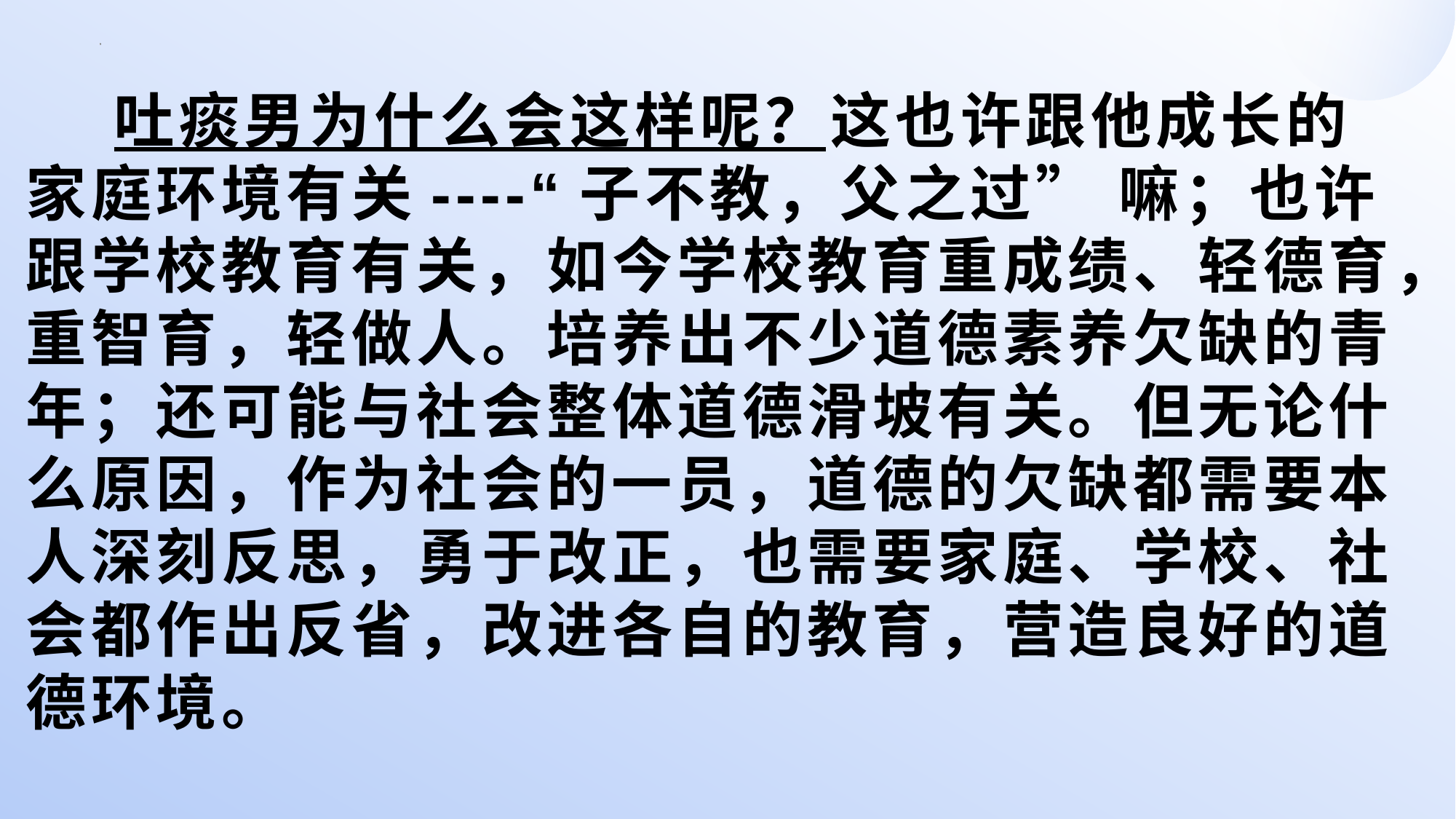

吐痰男为什么会这样呢？这也许跟他成长的家庭环境有关----“子不教，父之过” 嘛；也许跟学校教育有关，如今学校教育重成绩、轻德育，重智育，轻做人。培养出不少道德素养欠缺的青年；还可能与社会整体道德滑坡有关。但无论什么原因，作为社会的一员，道德的欠缺都需要本人深刻反思，勇于改正，也需要家庭、学校、社会都作出反省，改进各自的教育，营造良好的道德环境。